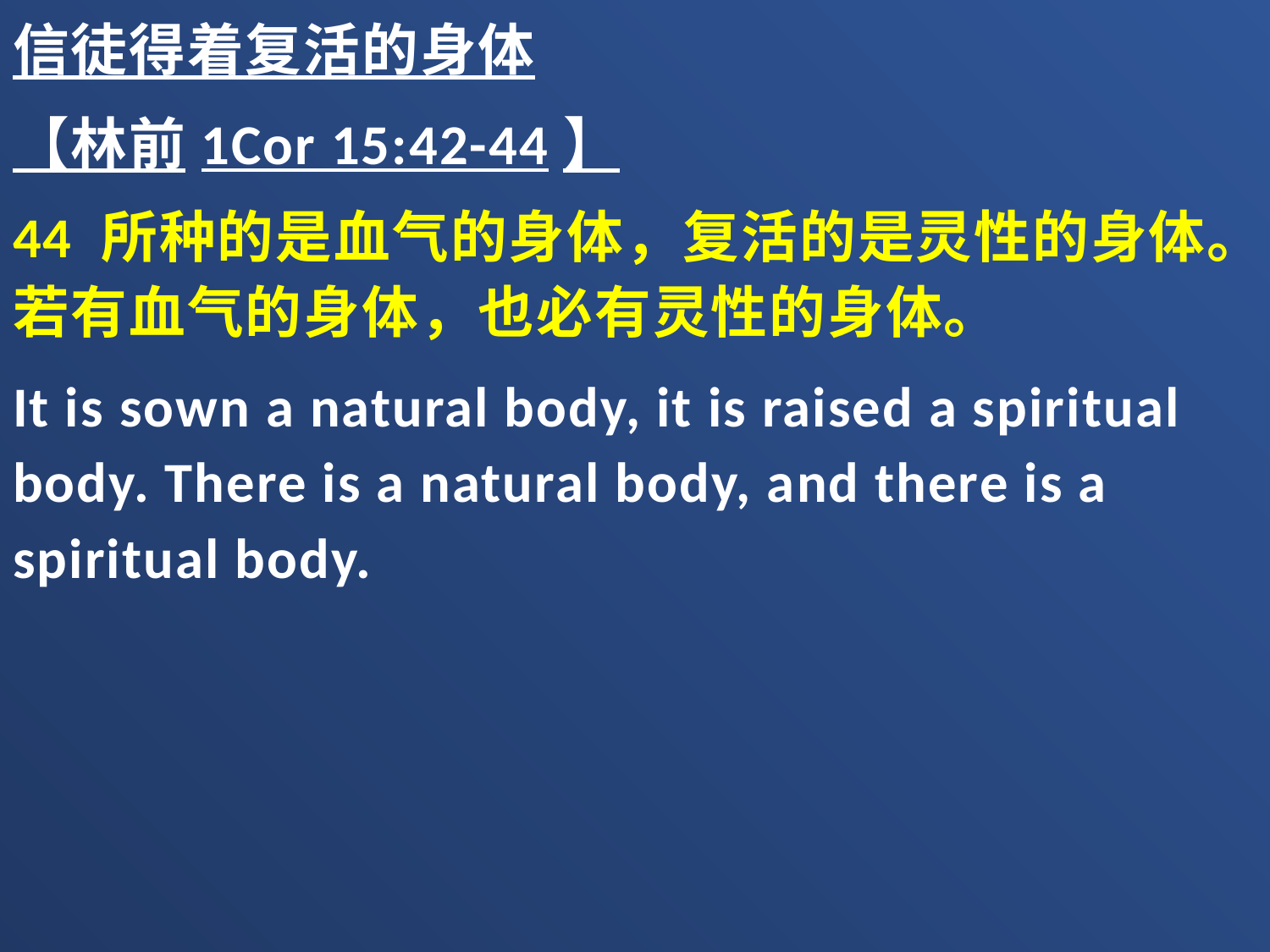

信徒得着复活的身体
【林前1Cor 15:42-44】
44 所种的是血气的身体，复活的是灵性的身体。若有血气的身体，也必有灵性的身体。
It is sown a natural body, it is raised a spiritual body. There is a natural body, and there is a spiritual body.